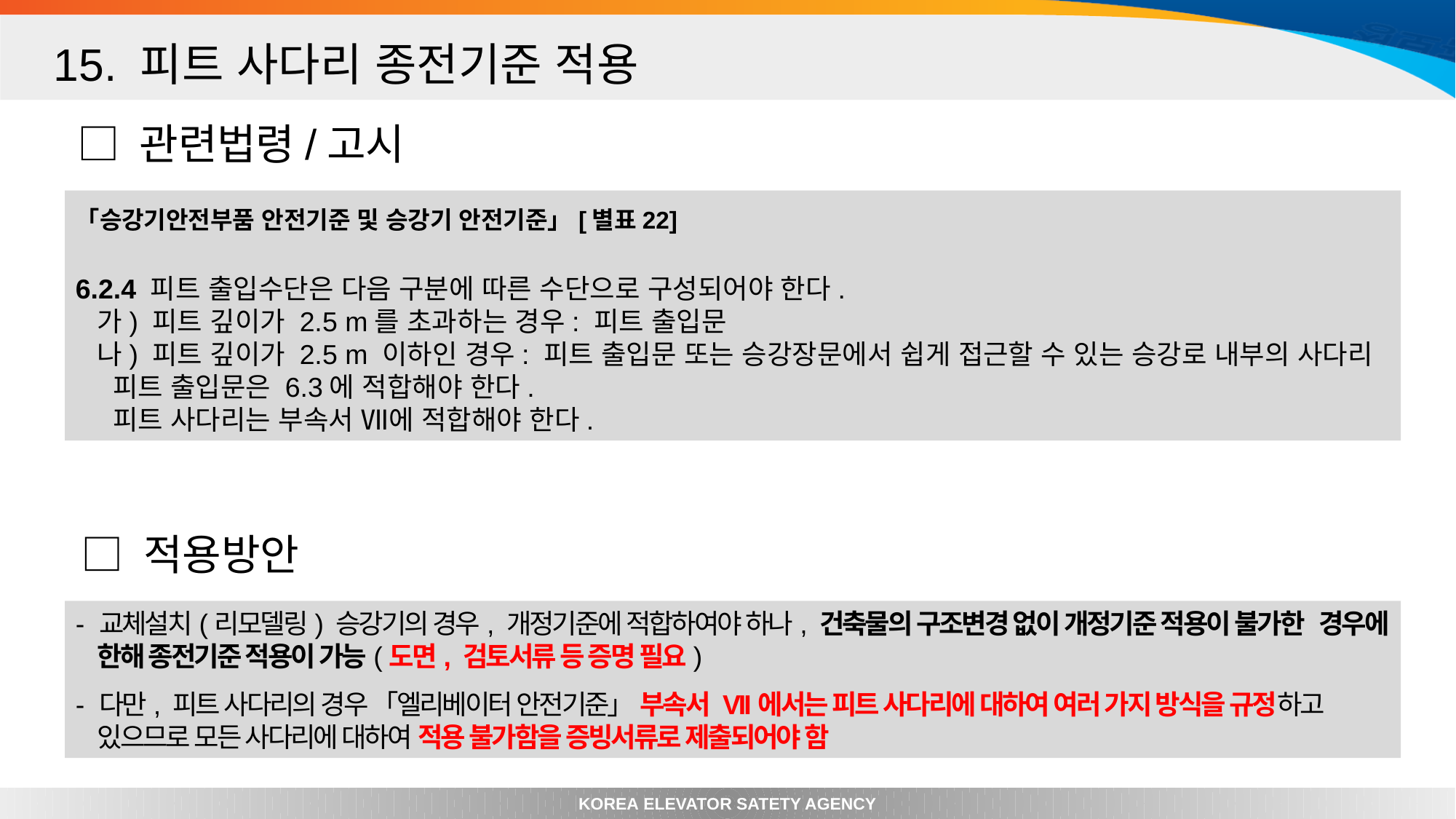

15. 피트 사다리 종전기준 적용
□ 관련법령/고시
「승강기안전부품 안전기준 및 승강기 안전기준」[별표22]

6.2.4 피트 출입수단은 다음 구분에 따른 수단으로 구성되어야 한다.
  가) 피트 깊이가 2.5 m를 초과하는 경우: 피트 출입문
  나) 피트 깊이가 2.5 m 이하인 경우: 피트 출입문 또는 승강장문에서 쉽게 접근할 수 있는 승강로 내부의 사다리
    피트 출입문은 6.3에 적합해야 한다.
    피트 사다리는 부속서 Ⅶ에 적합해야 한다.
□ 적용방안
- 교체설치(리모델링) 승강기의 경우, 개정기준에 적합하여야 하나, 건축물의 구조변경 없이 개정기준 적용이 불가한   경우에 한해 종전기준 적용이 가능(도면, 검토서류 등 증명 필요)
- 다만, 피트 사다리의 경우 「엘리베이터 안전기준」 부속서 VII에서는 피트 사다리에 대하여 여러 가지 방식을 규정하고 있으므로 모든 사다리에 대하여 적용 불가함을 증빙서류로 제출되어야 함